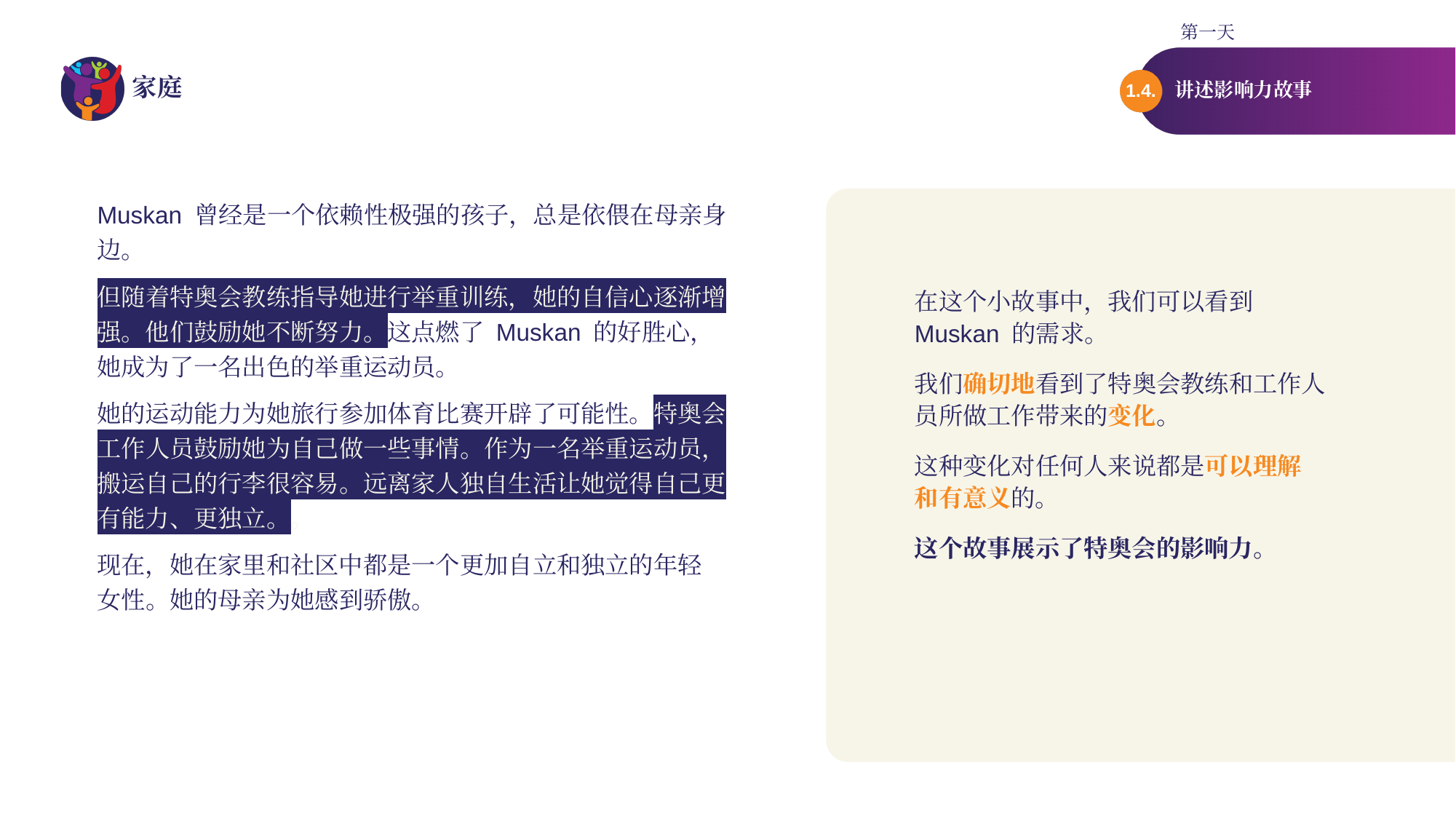

第一天
讲述影响力故事
1.4.

Muskan 曾经是一个依赖性极强的孩子，总是依偎在母亲身边。
但随着特奥会教练指导她进行举重训练，她的自信心逐渐增强。他们鼓励她不断努力。这点燃了 Muskan 的好胜心，
她成为了一名出色的举重运动员。
她的运动能力为她旅行参加体育比赛开辟了可能性。特奥会工作人员鼓励她为自己做一些事情。作为一名举重运动员，搬运自己的行李很容易。远离家人独自生活让她觉得自己更有能力、更独立。。
现在，她在家里和社区中都是一个更加自立和独立的年轻
女性。她的母亲为她感到骄傲。
在这个小故事中，我们可以看到 Muskan 的需求。
我们确切地看到了特奥会教练和工作人员所做工作带来的变化。
这种变化对任何人来说都是可以理解
和有意义的。
这个故事展示了特奥会的影响力。